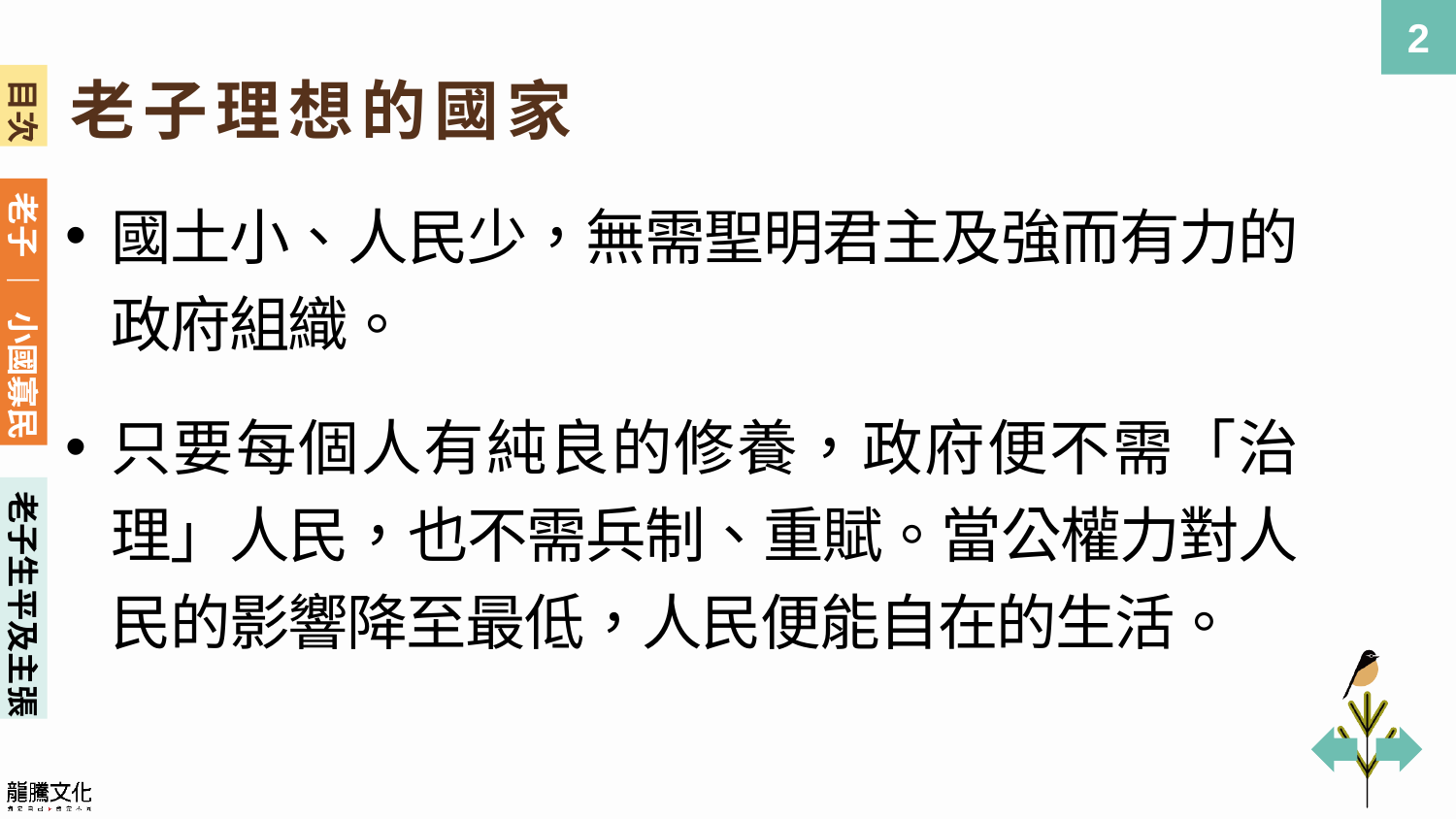

老子理想的國家
國土小、人民少，無需聖明君主及強而有力的政府組織。
只要每個人有純良的修養，政府便不需「治理」人民，也不需兵制、重賦。當公權力對人民的影響降至最低，人民便能自在的生活。
老子生平及主張